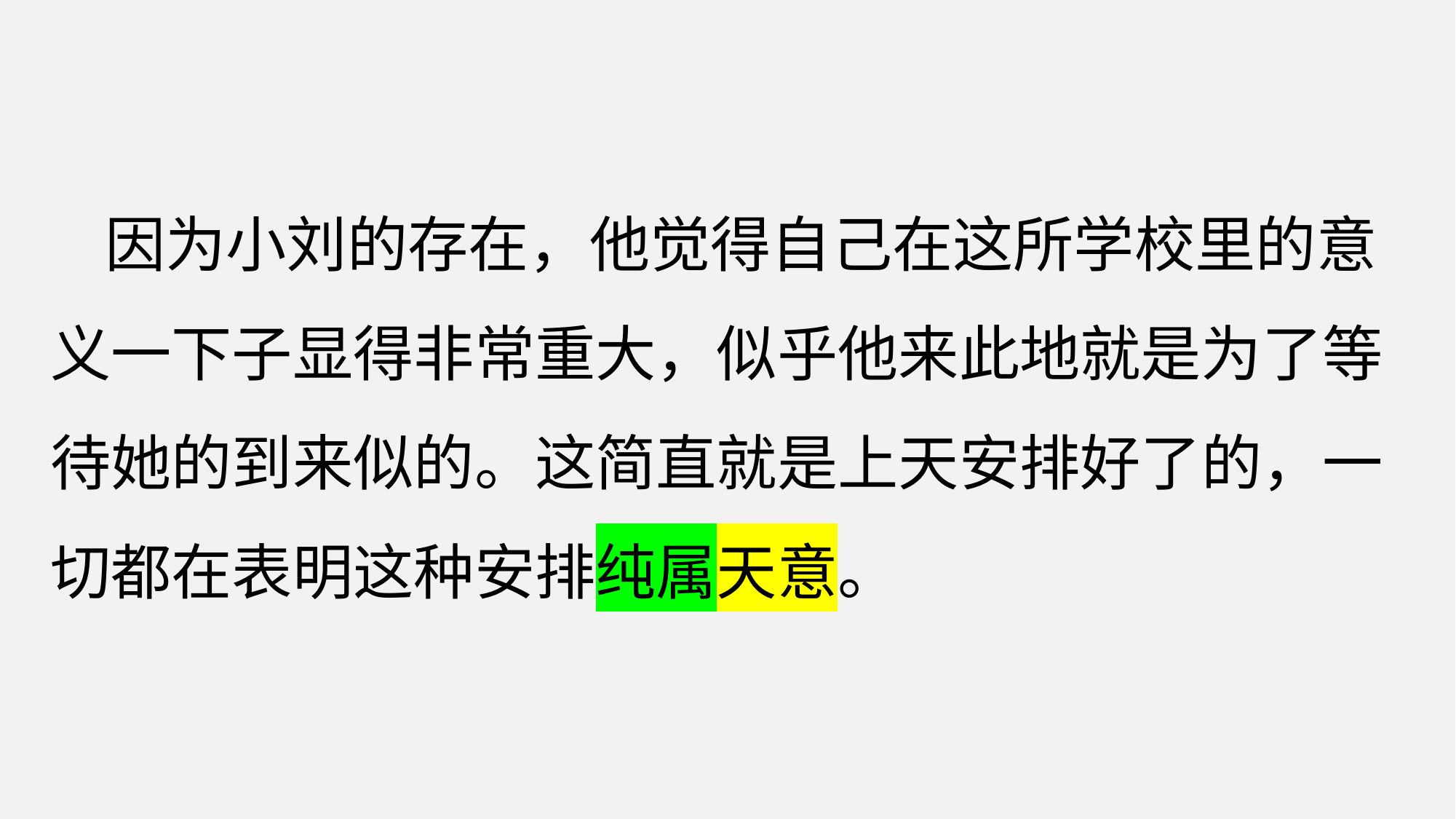

因为小刘的存在，他觉得自己在这所学校里的意义一下子显得非常重大，似乎他来此地就是为了等待她的到来似的。这简直就是上天安排好了的，一切都在表明这种安排纯属天意。